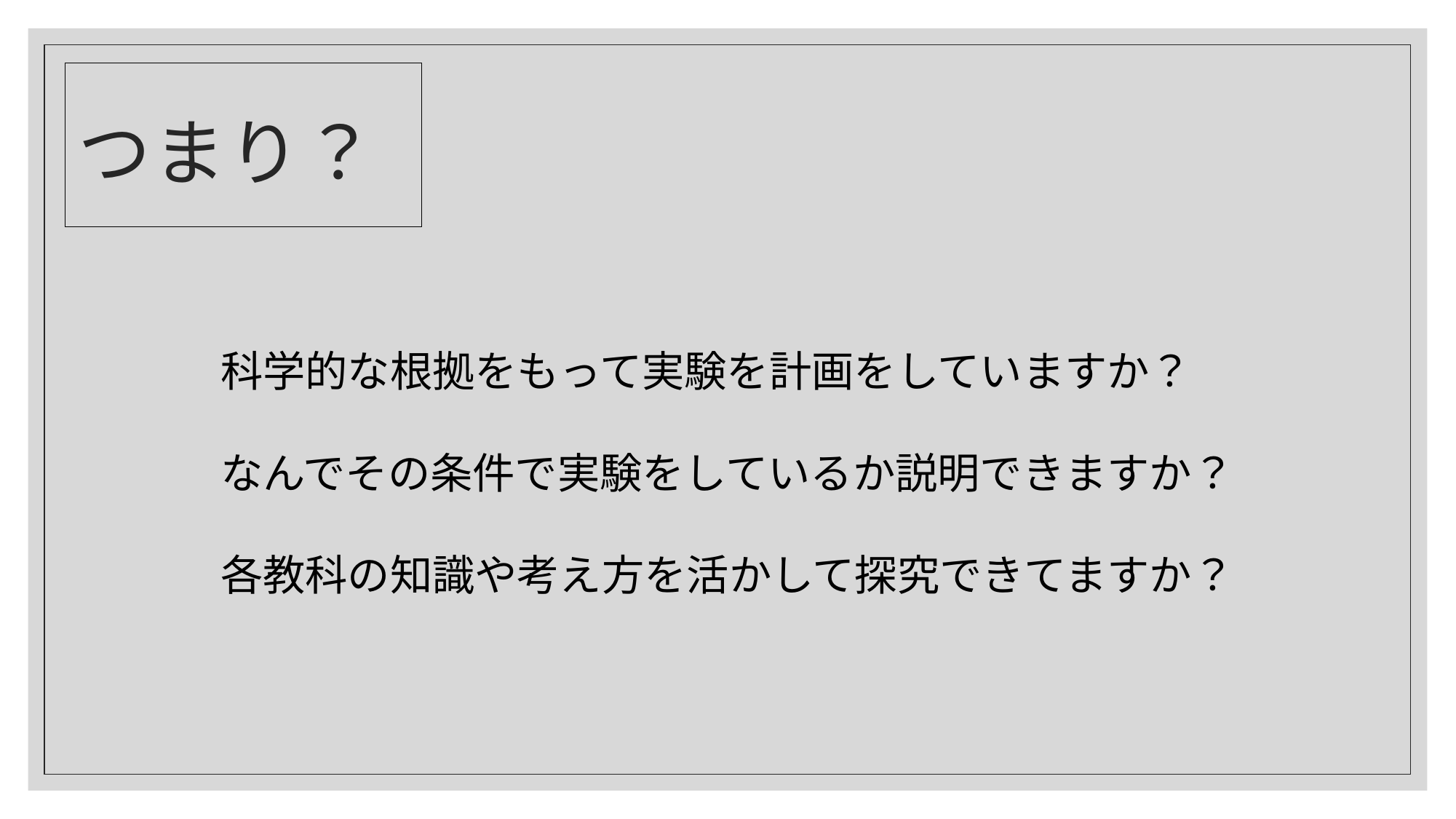

# つまり？
科学的な根拠をもって実験を計画をしていますか？

なんでその条件で実験をしているか説明できますか？

各教科の知識や考え方を活かして探究できてますか？